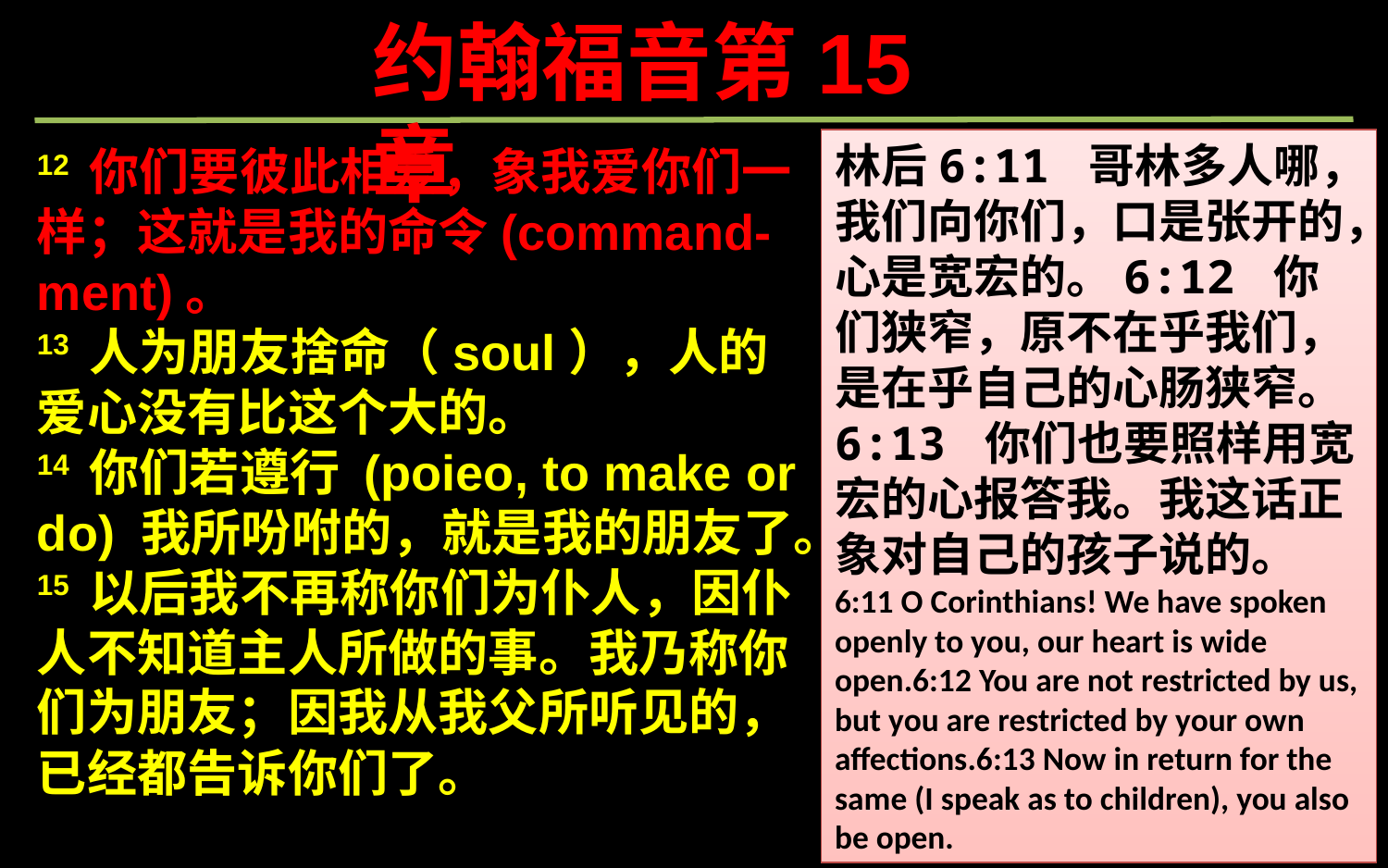

约翰福音第15章
林后6:11 哥林多人哪，我们向你们，口是张开的，心是宽宏的。6:12 你们狭窄，原不在乎我们，是在乎自己的心肠狭窄。6:13 你们也要照样用宽宏的心报答我。我这话正象对自己的孩子说的。
6:11 O Corinthians! We have spoken openly to you, our heart is wide open.6:12 You are not restricted by us, but you are restricted by your own affections.6:13 Now in return for the same (I speak as to children), you also be open.
12 你们要彼此相爱，象我爱你们一样；这就是我的命令(command-ment)。
13 人为朋友捨命（soul），人的爱心没有比这个大的。
14 你们若遵行 (poieo, to make or do) 我所吩咐的，就是我的朋友了。
15 以后我不再称你们为仆人，因仆人不知道主人所做的事。我乃称你们为朋友；因我从我父所听见的，已经都告诉你们了。